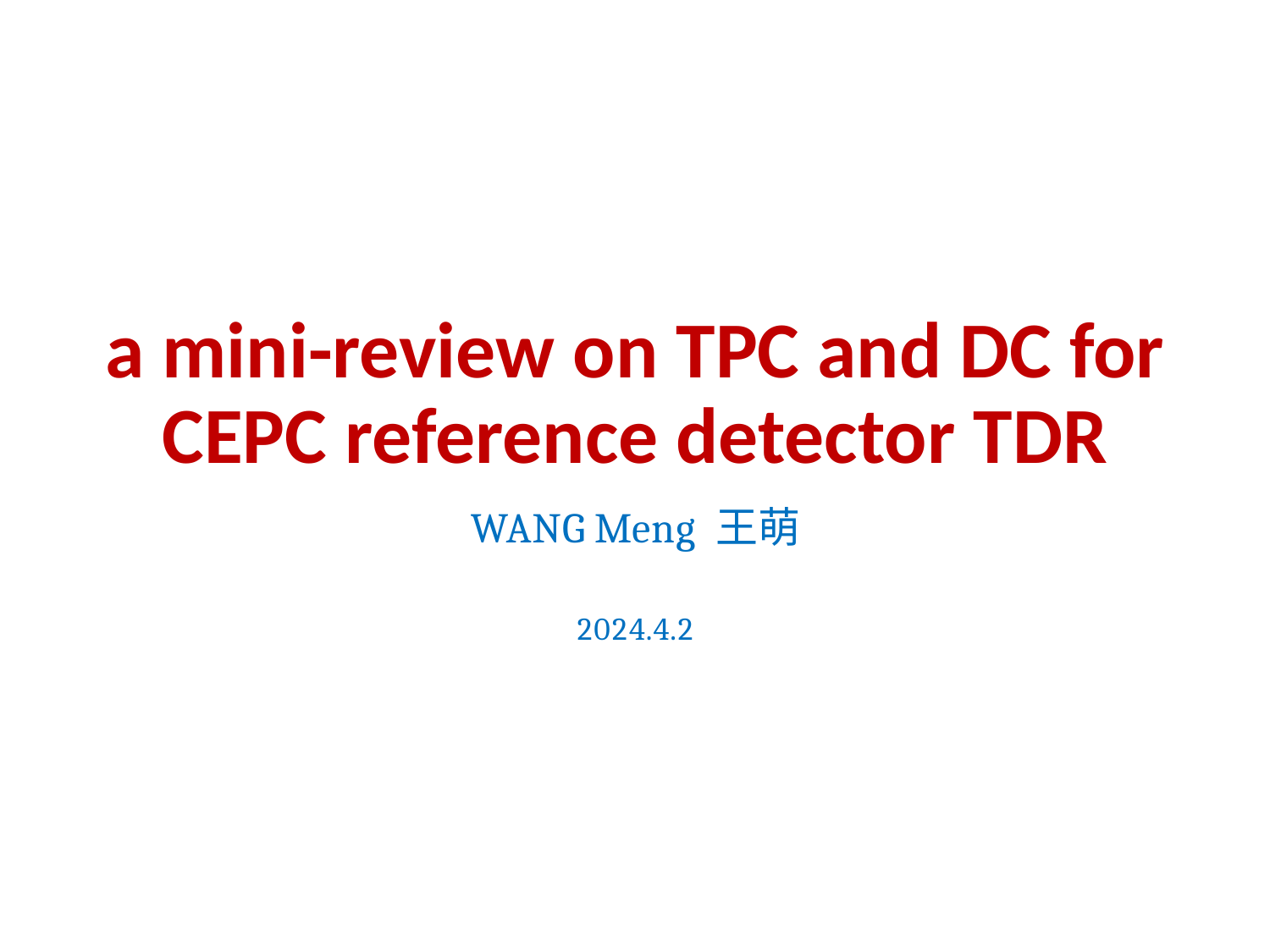

# a mini-review on TPC and DC for CEPC reference detector TDR
WANG Meng 王萌

2024.4.2